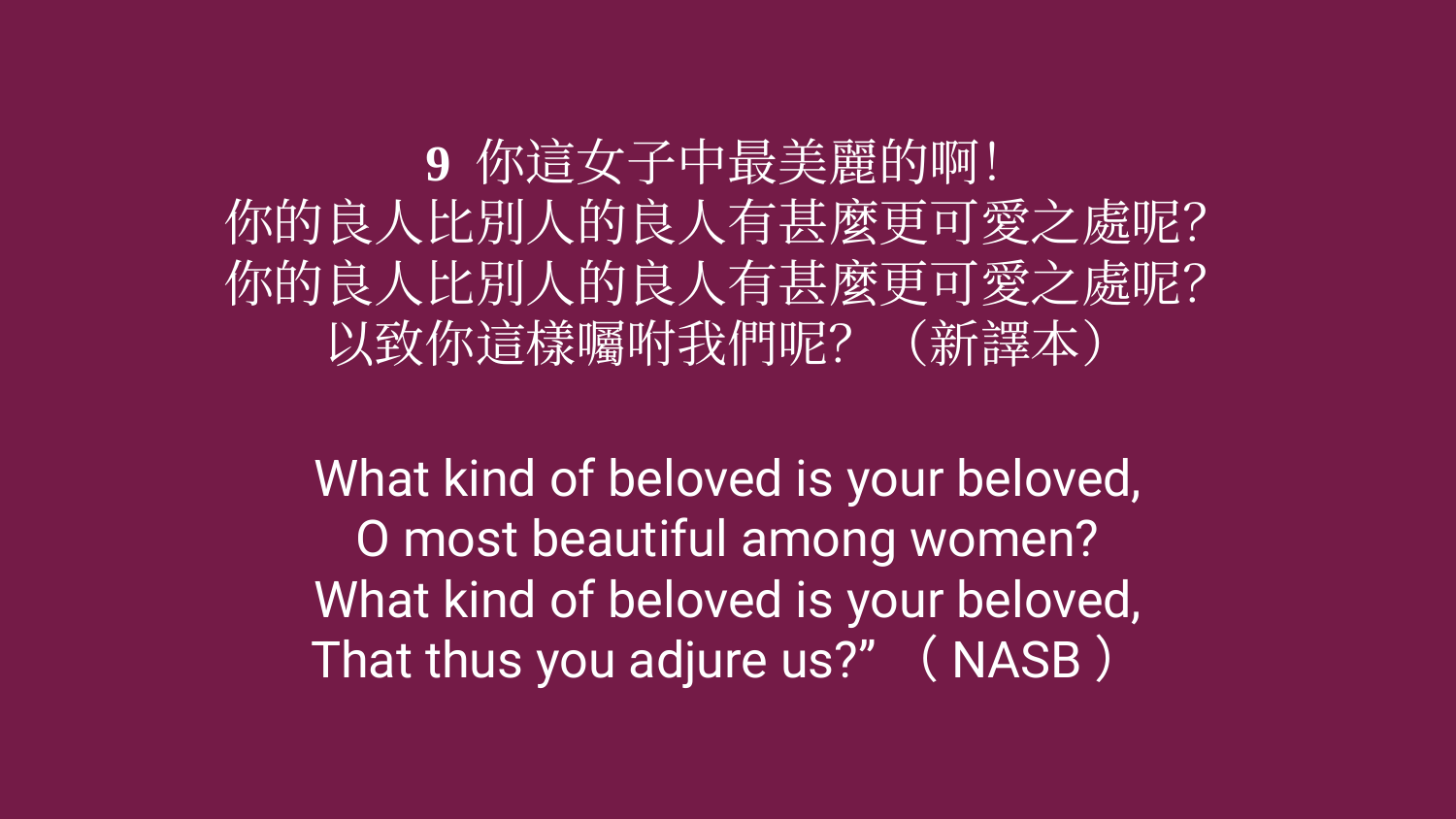

# 9 你這女子中最美麗的啊！
你的良人比別人的良人有甚麼更可愛之處呢？
你的良人比別人的良人有甚麼更可愛之處呢？
以致你這樣囑咐我們呢？（新譯本）

What kind of beloved is your beloved,
O most beautiful among women?
What kind of beloved is your beloved,
That thus you adjure us?”（NASB）